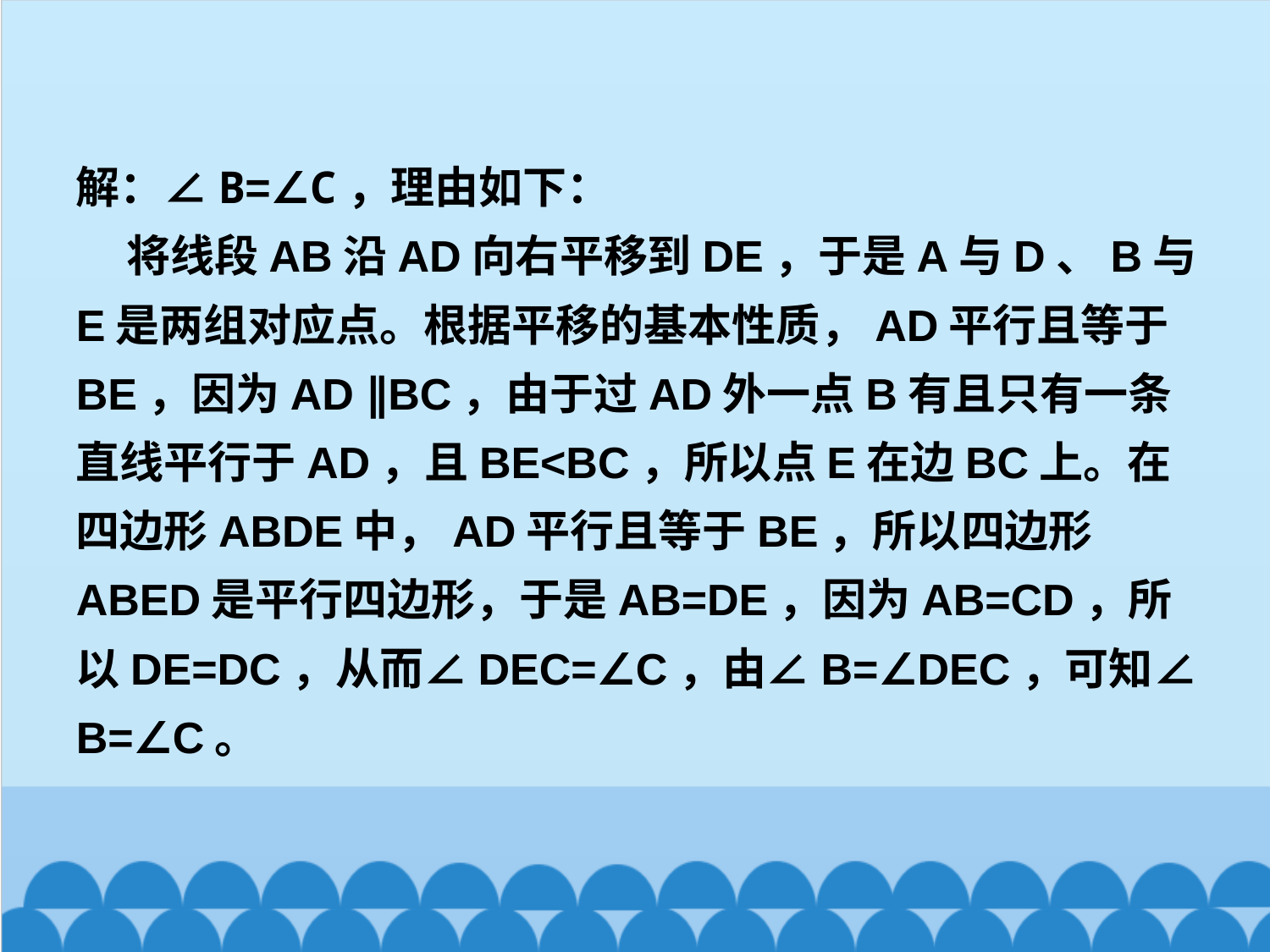

解：∠B=∠C，理由如下：
    将线段AB沿AD向右平移到DE，于是A与D、B与E是两组对应点。根据平移的基本性质，AD平行且等于BE，因为AD ∥BC，由于过AD外一点B有且只有一条直线平行于AD，且BE<BC，所以点E在边BC上。在四边形ABDE中，AD平行且等于BE，所以四边形ABED是平行四边形，于是AB=DE，因为AB=CD，所以DE=DC，从而∠DEC=∠C，由∠B=∠DEC，可知∠B=∠C。